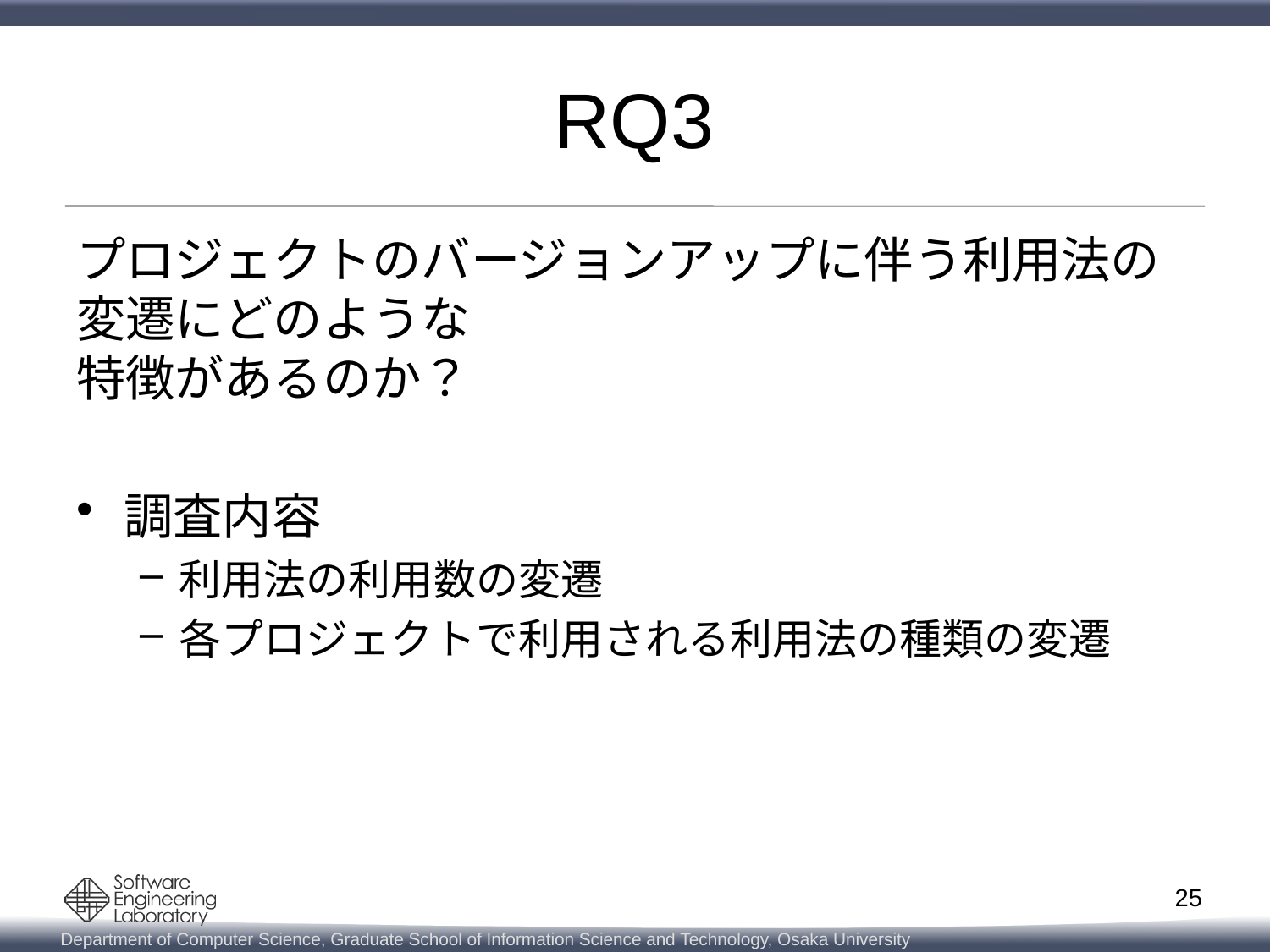

# RQ3
プロジェクトのバージョンアップに伴う利用法の変遷にどのような
特徴があるのか？

調査内容
利用法の利用数の変遷
各プロジェクトで利用される利用法の種類の変遷
25